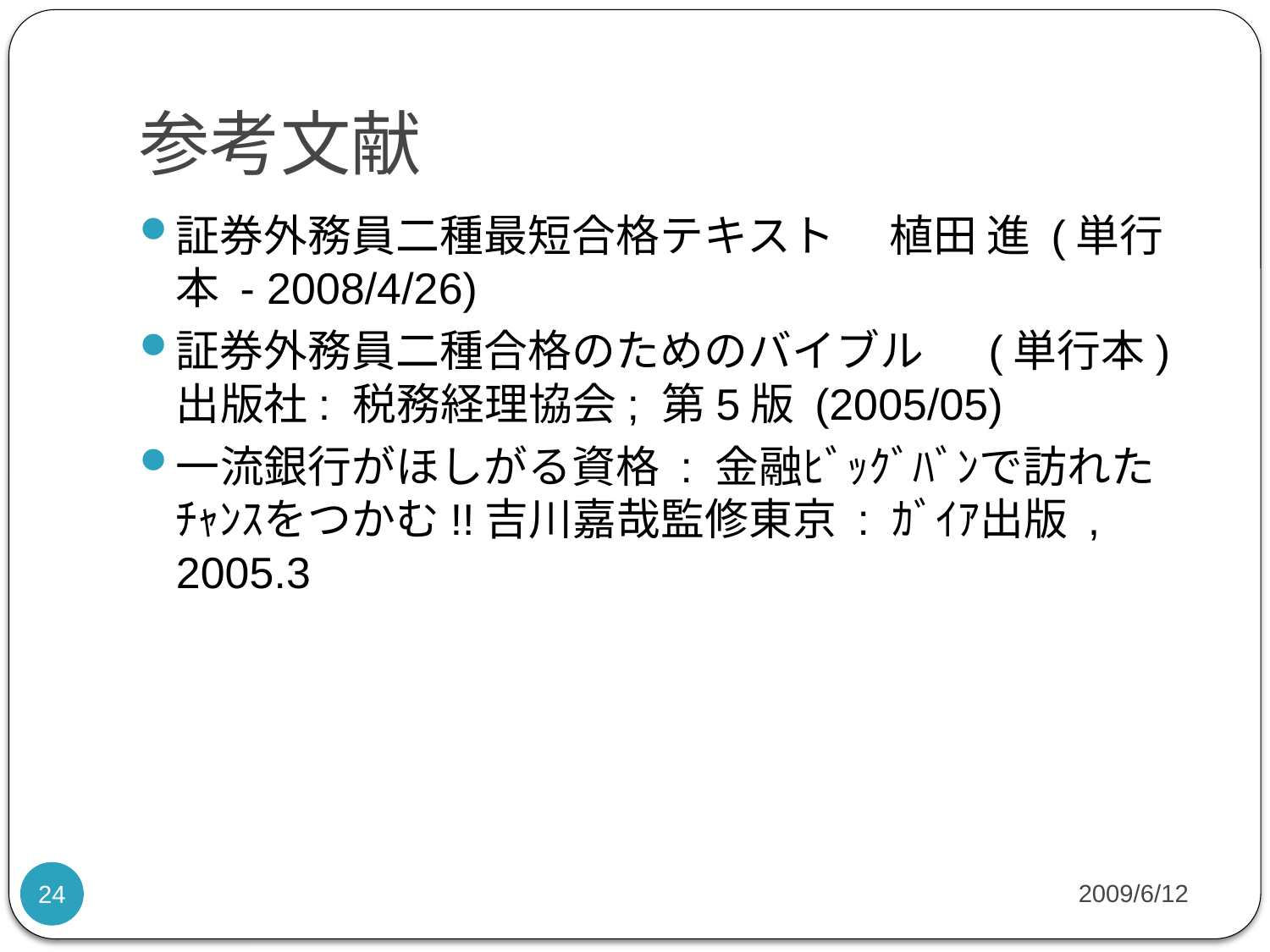

# 参考文献
証券外務員二種最短合格テキスト　 植田 進 (単行本 - 2008/4/26)
証券外務員二種合格のためのバイブル　 (単行本)出版社: 税務経理協会; 第5版 (2005/05)
一流銀行がほしがる資格 : 金融ﾋﾞｯｸﾞﾊﾞﾝで訪れたﾁｬﾝｽをつかむ!!吉川嘉哉監修東京 : ｶﾞｲｱ出版 , 2005.3

2009/6/12
24